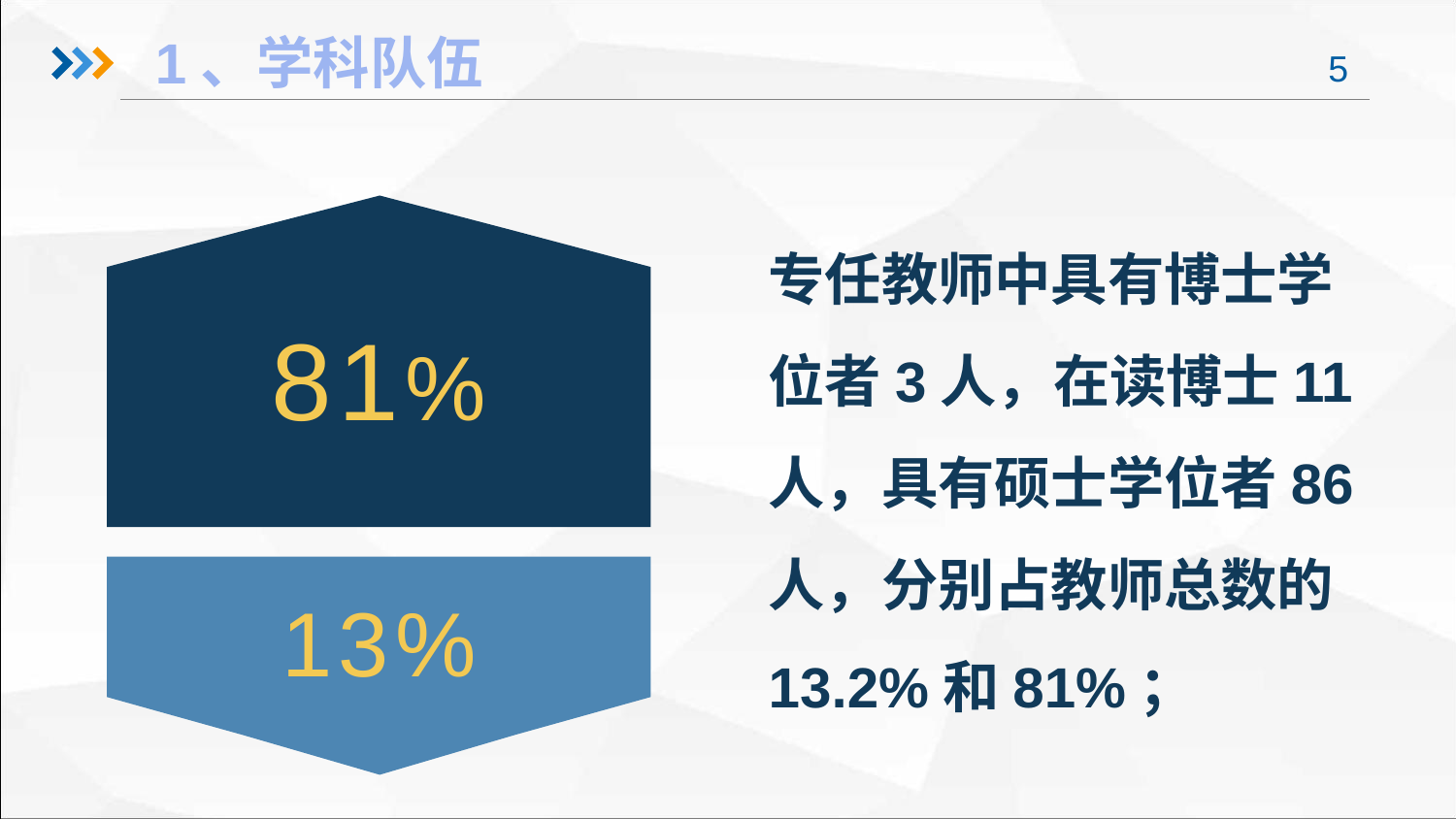

1、学科队伍

专任教师中具有博士学位者3人，在读博士11人，具有硕士学位者86人，分别占教师总数的13.2%和81%；
81%

13%